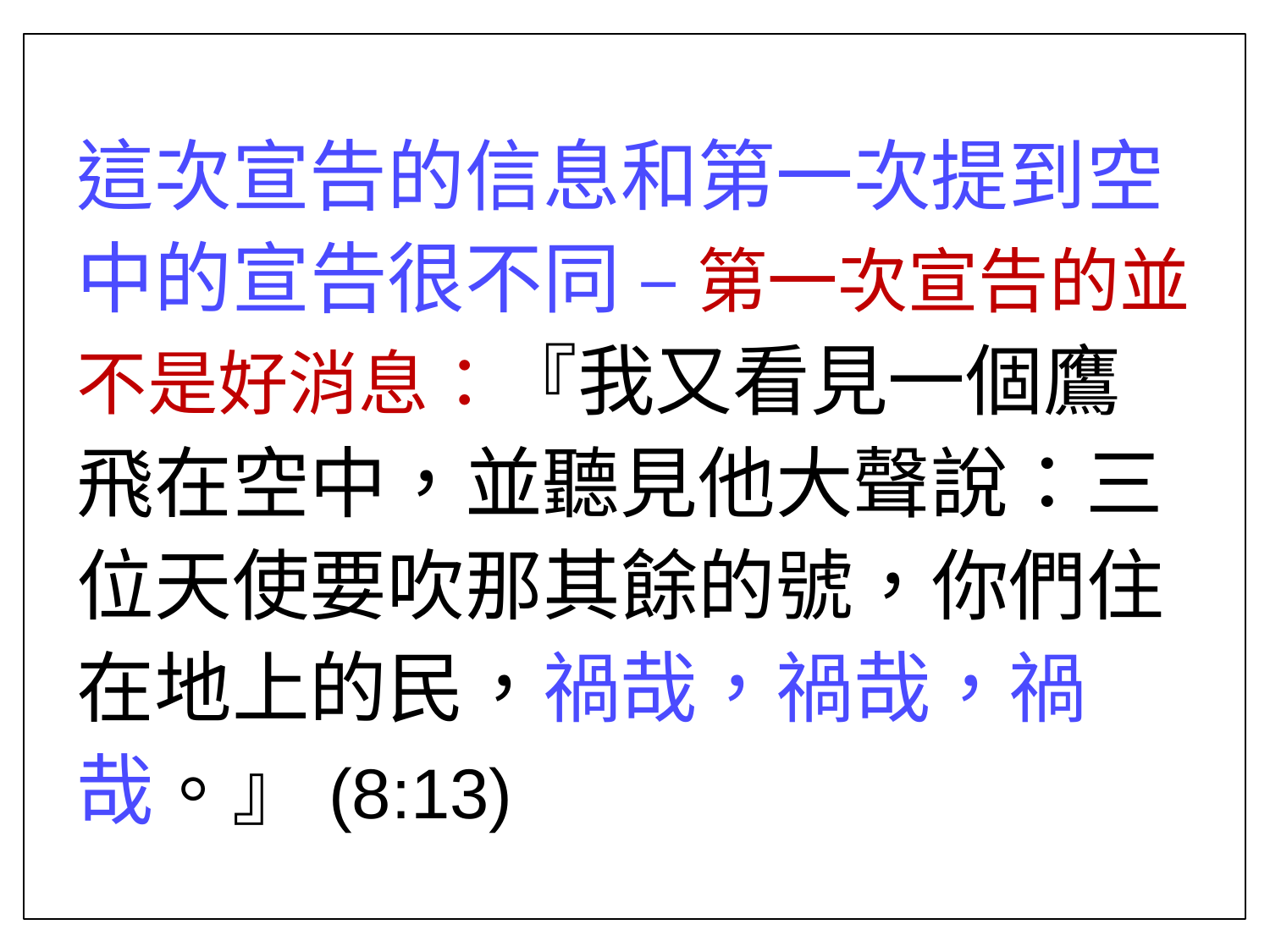

這次宣告的信息和第一次提到空中的宣告很不同 – 第一次宣告的並不是好消息：『我又看見一個鷹飛在空中，並聽見他大聲說：三位天使要吹那其餘的號，你們住在地上的民，禍哉，禍哉，禍哉。』(8:13)